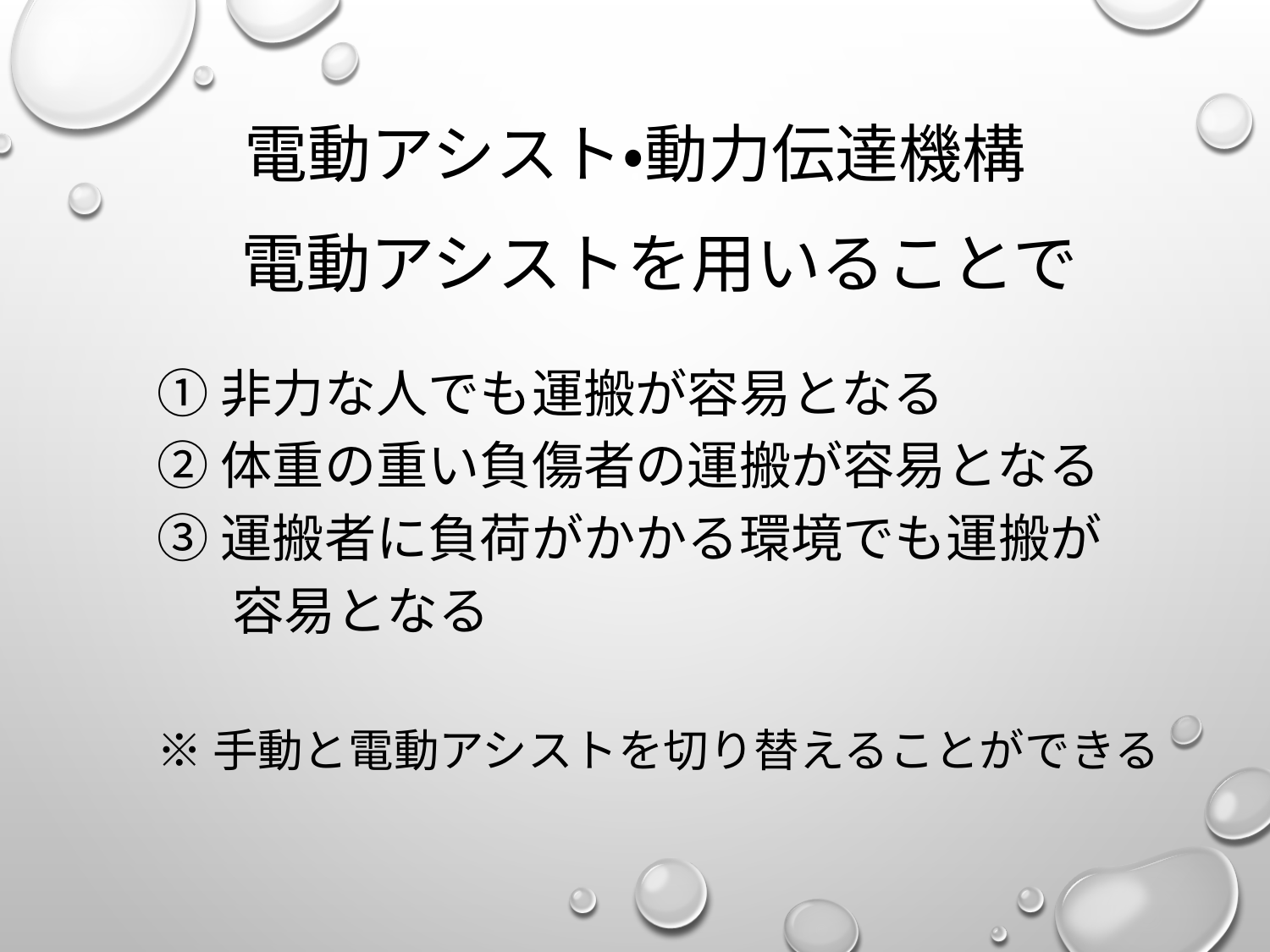

# 電動アシスト・動力伝達機構
電動アシストを用いることで

①非力な人でも運搬が容易となる
②体重の重い負傷者の運搬が容易となる
③運搬者に負荷がかかる環境でも運搬が
　  容易となる

※手動と電動アシストを切り替えることができる